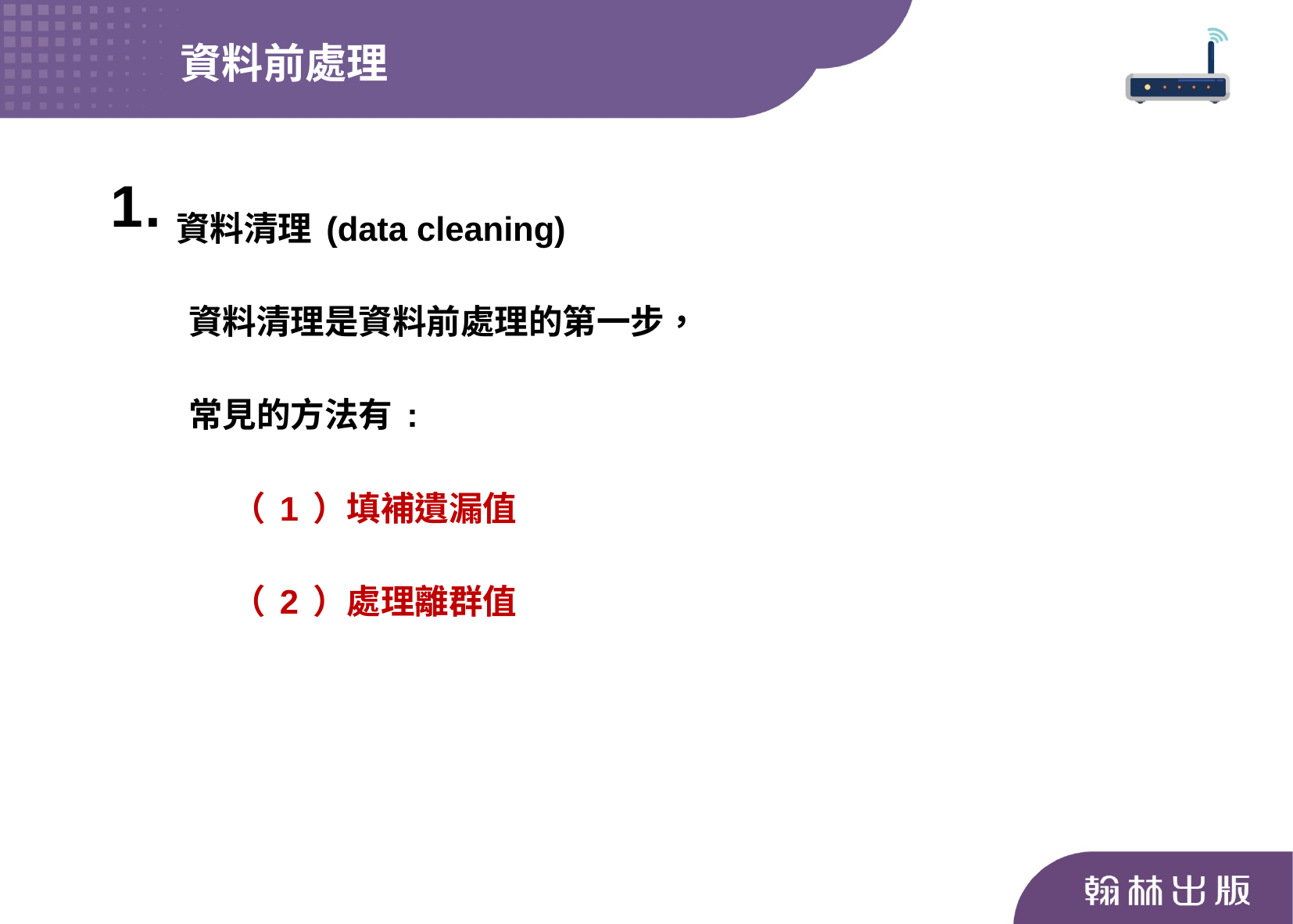

資料前處理
資料清理(data cleaning)
 資料清理是資料前處理的第一步，
 常見的方法有:
（1）填補遺漏值
（2）處理離群值